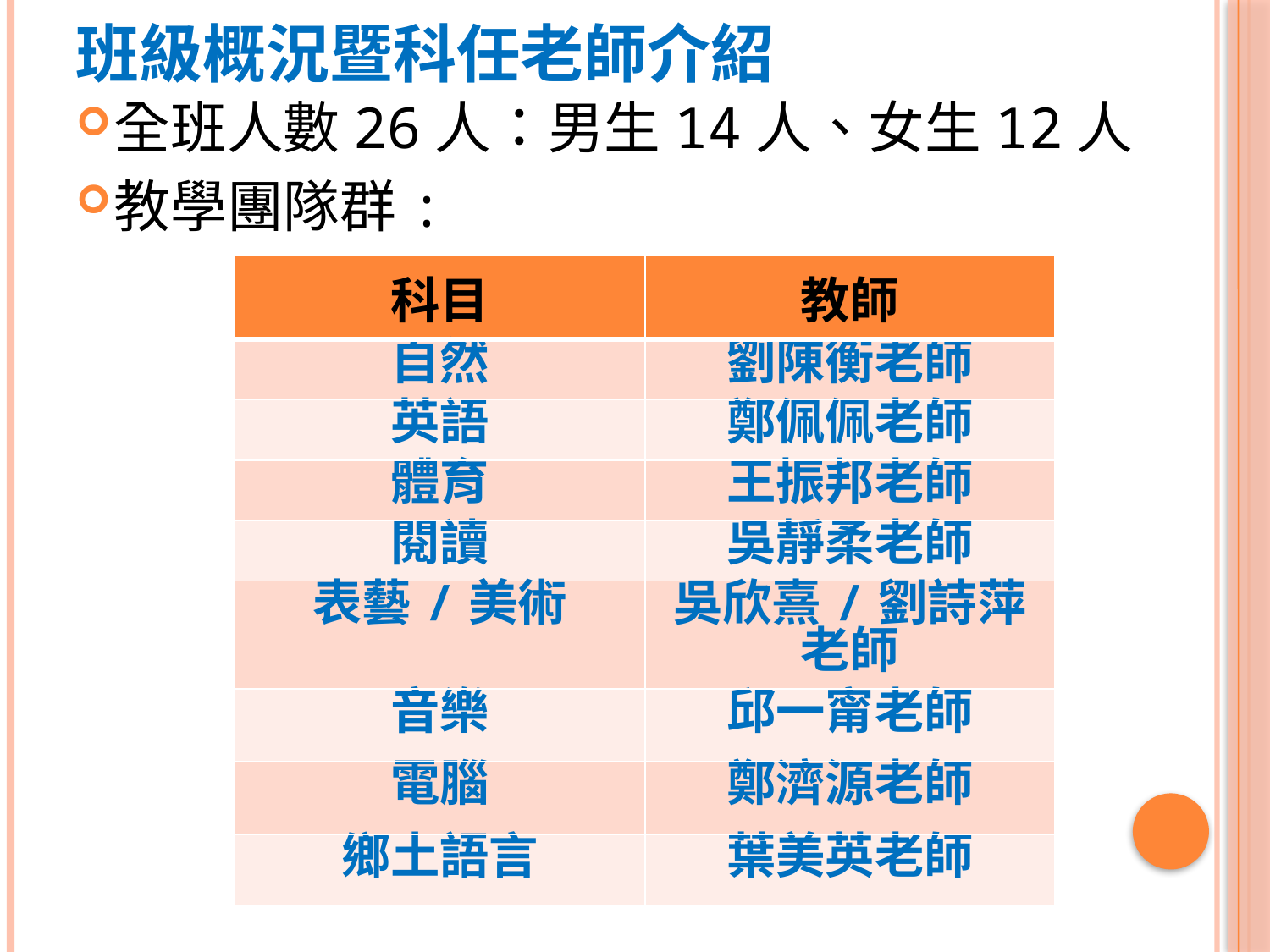

# 班級概況暨科任老師介紹
全班人數26人：男生14人、女生12人
教學團隊群:
| 科目 | 教師 |
| --- | --- |
| 自然 | 劉陳衡老師 |
| 英語 | 鄭佩佩老師 |
| 體育 | 王振邦老師 |
| 閱讀 | 吳靜柔老師 |
| 表藝/美術 | 吳欣熹/劉詩萍 老師 |
| 音樂 | 邱一甯老師 |
| 電腦 | 鄭濟源老師 |
| 鄉土語言 | 葉美英老師 |